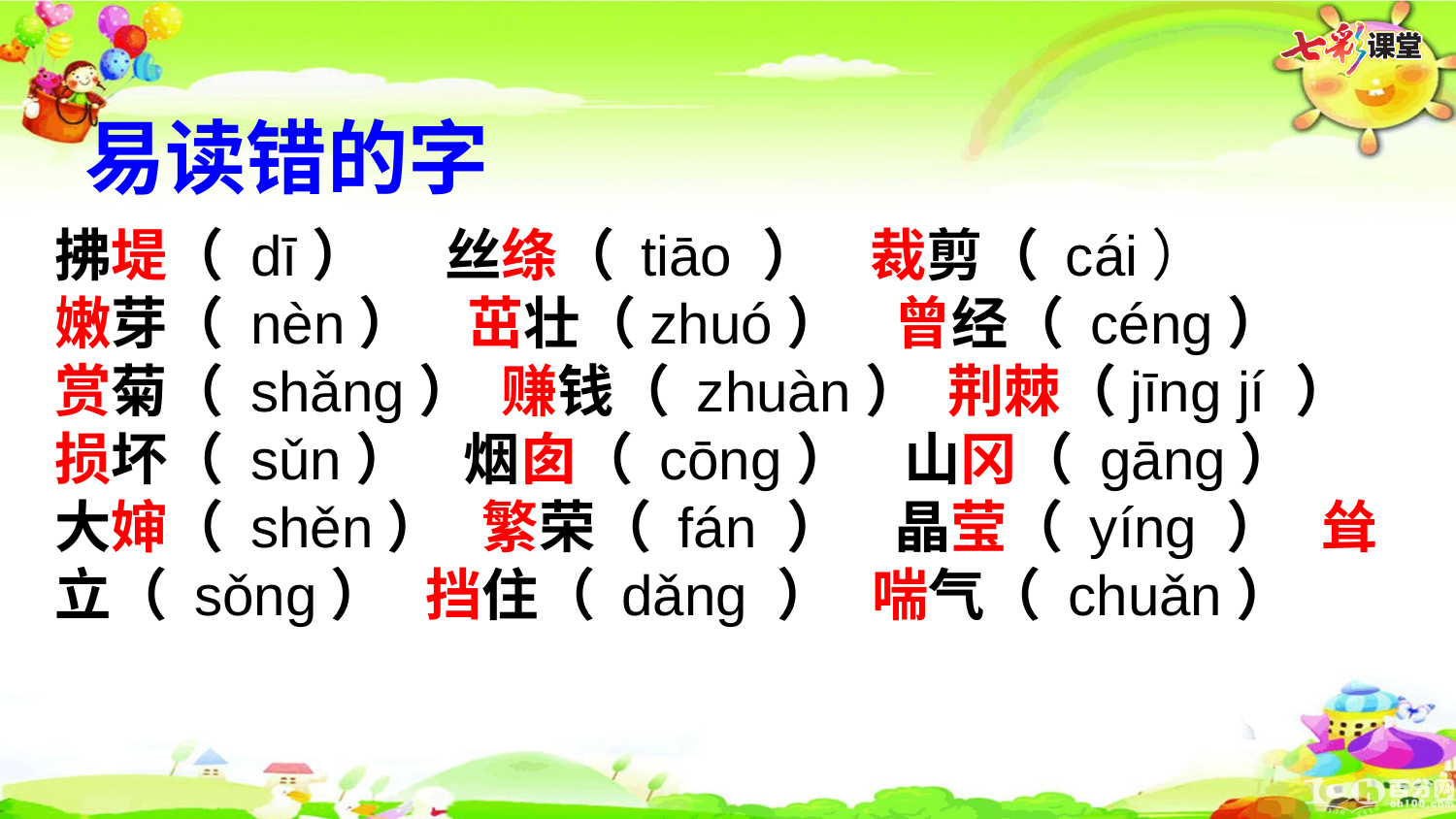

易读错的字
拂堤（ dī）      丝绦（ tiāo ）    裁剪（ cái）
嫩芽（ nèn）    茁壮（zhuó）    曾经（ céng）
赏菊（ shǎng）  赚钱（ zhuàn）  荆棘（jīng jí ）
损坏（ sǔn）    烟囱（ cōng）    山冈（ gāng）
大婶（ shěn）   繁荣（ fán ）    晶莹（ yíng ）   耸立（ sǒng）   挡住（ dǎng ）   喘气（ chuǎn）